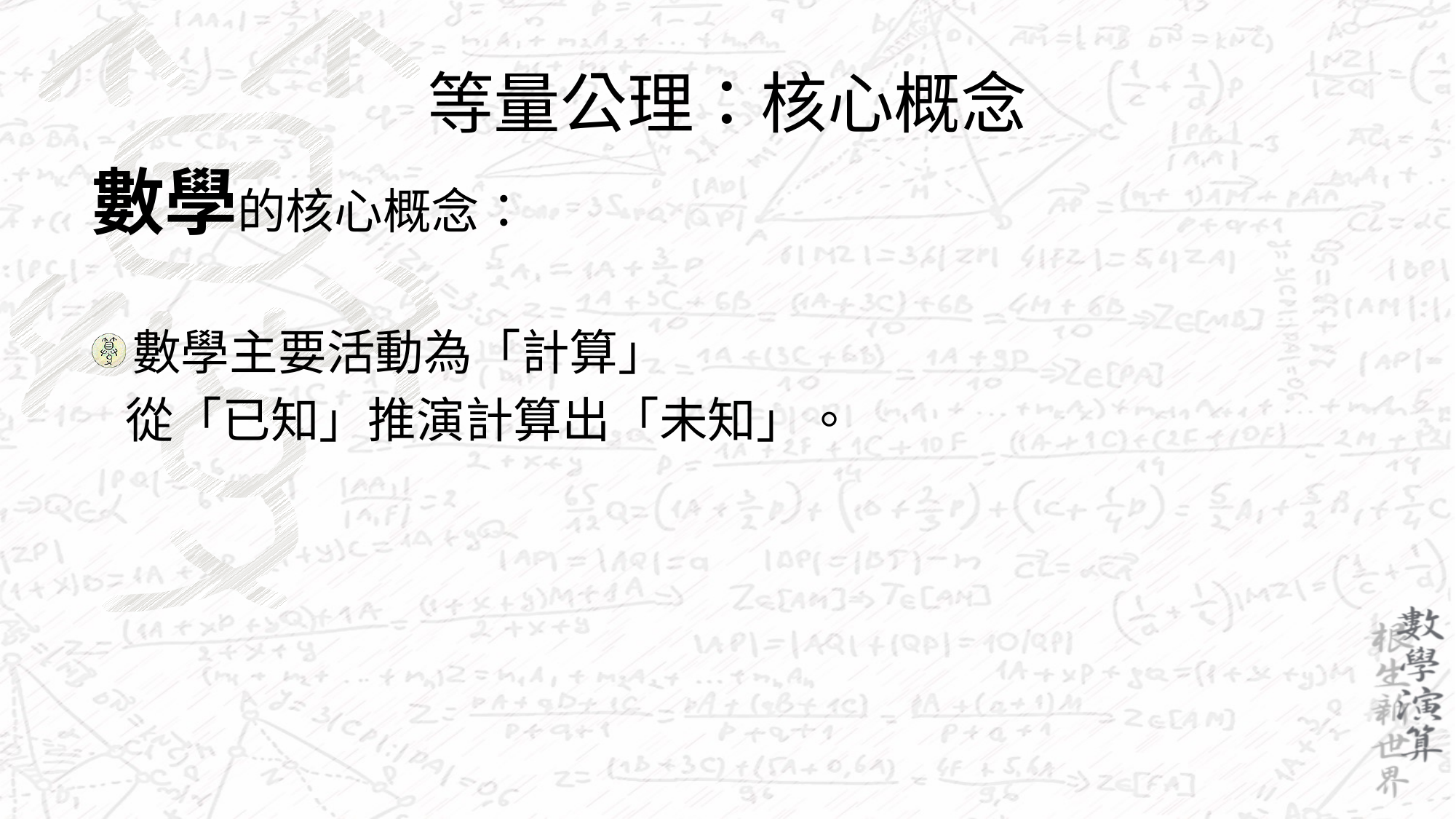

# 等量公理：核心概念
數學的核心概念：

數學主要活動為「計算」
  從「已知」推演計算出「未知」。